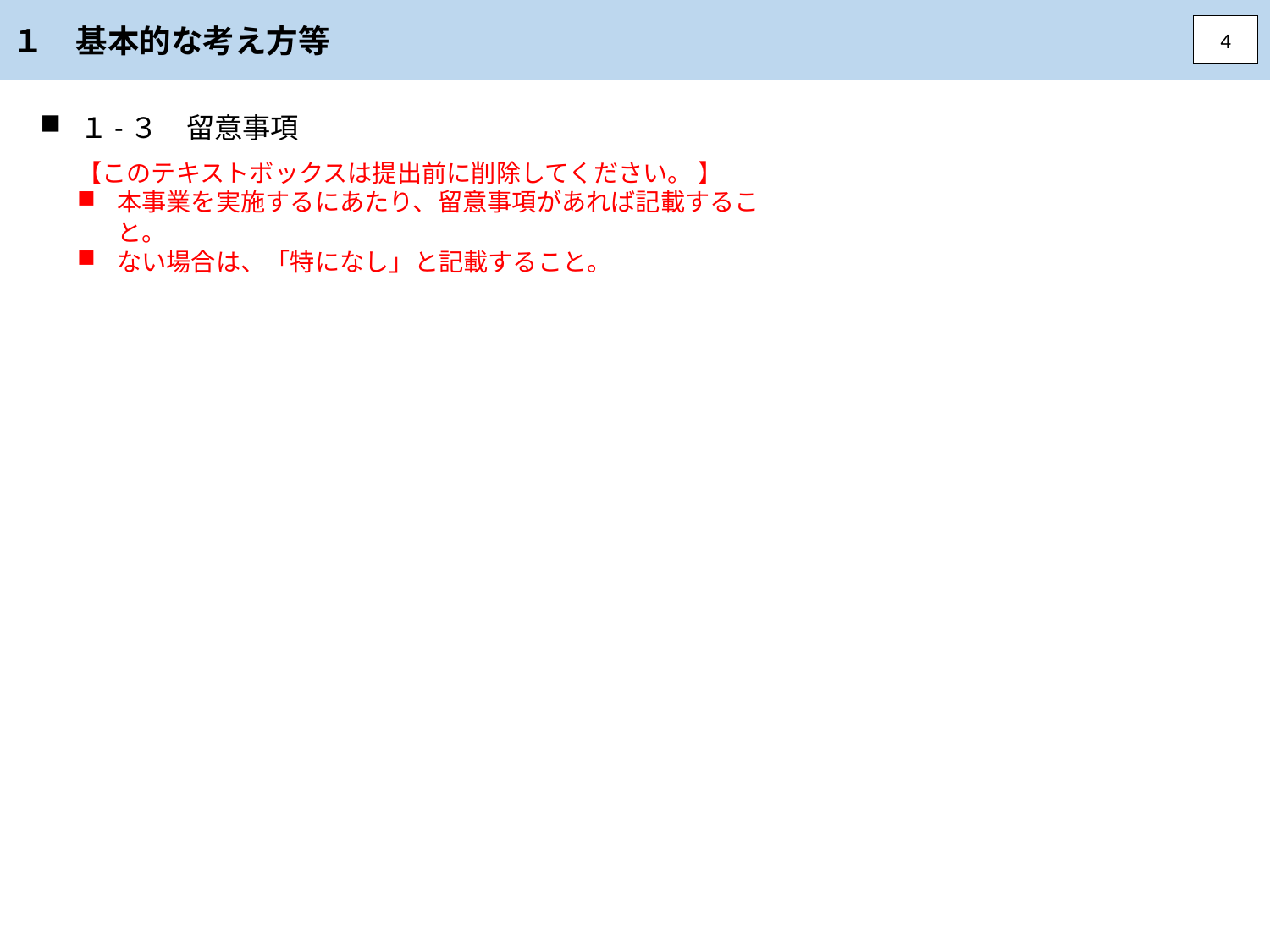

１　基本的な考え方等
4
１-３　留意事項
【このテキストボックスは提出前に削除してください。 】
本事業を実施するにあたり、留意事項があれば記載すること。
ない場合は、「特になし」と記載すること。